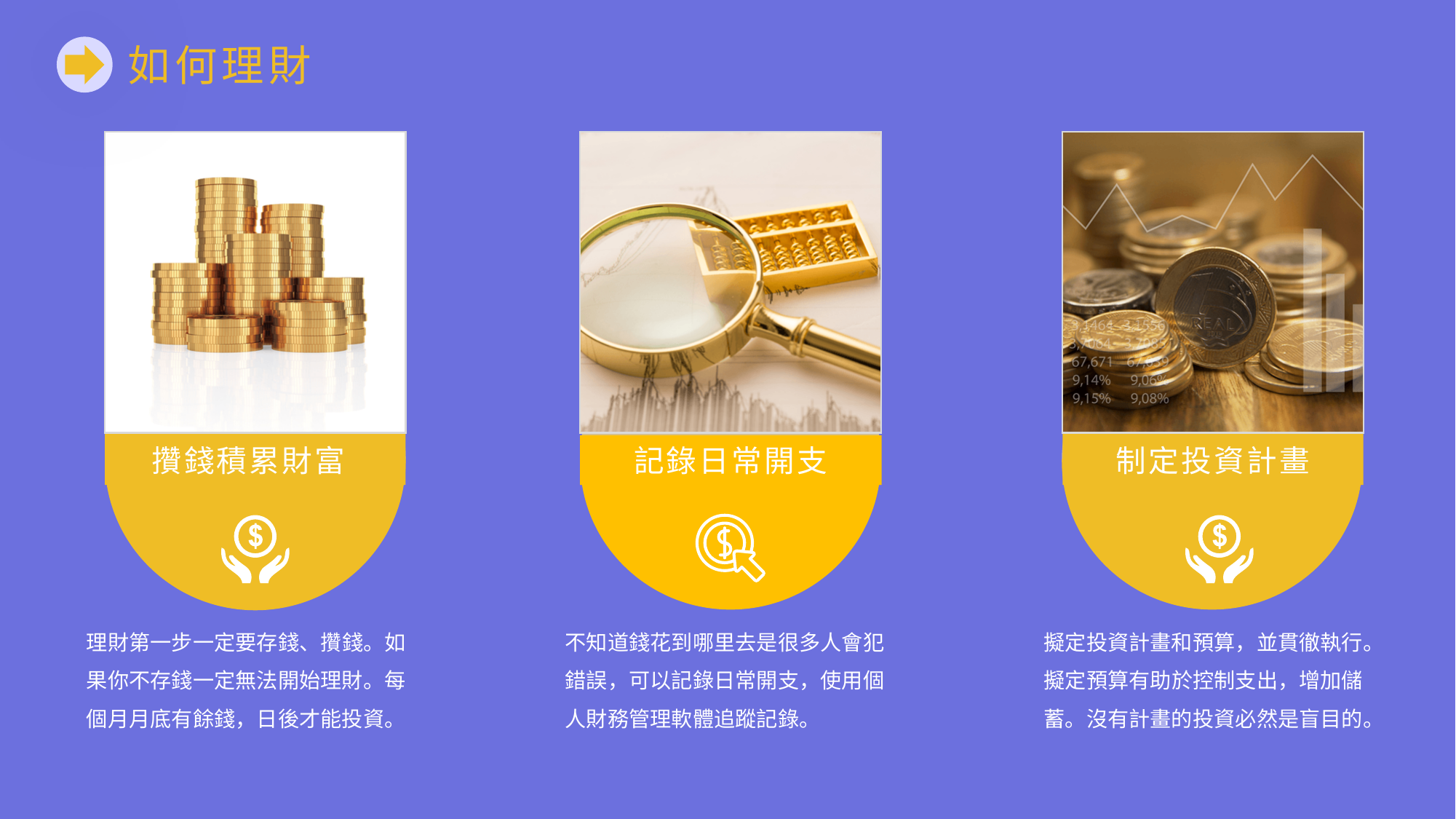

如何理財

攢錢積累財富
記錄日常開支
制定投資計畫

理財第一步一定要存錢、攢錢。如果你不存錢一定無法開始理財。每個月月底有餘錢，日後才能投資。
不知道錢花到哪里去是很多人會犯錯誤，可以記錄日常開支，使用個人財務管理軟體追蹤記錄。
擬定投資計畫和預算，並貫徹執行。擬定預算有助於控制支出，增加儲蓄。沒有計畫的投資必然是盲目的。